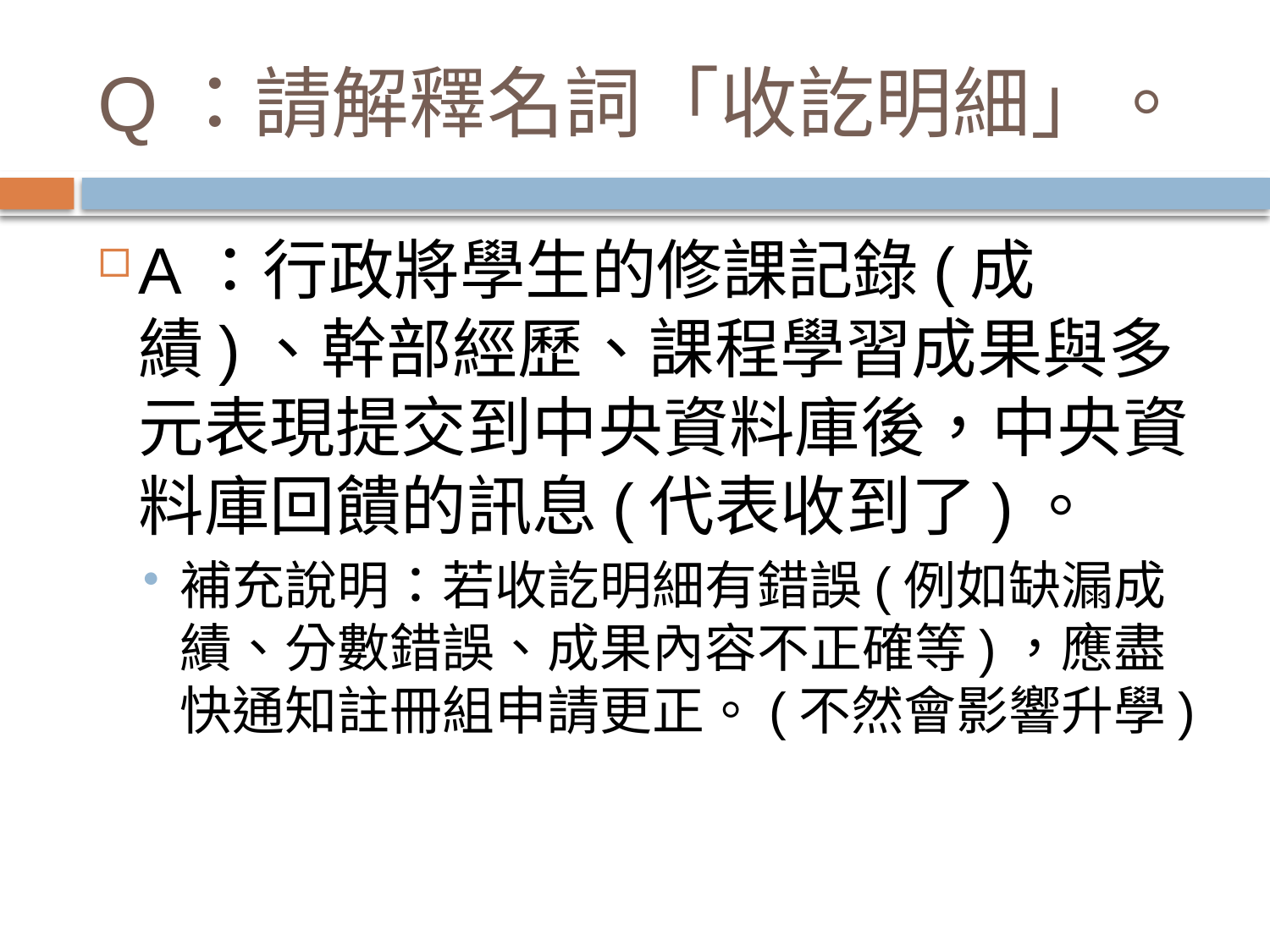

# Q：請解釋名詞「收訖明細」。
A：行政將學生的修課記錄(成績)、幹部經歷、課程學習成果與多元表現提交到中央資料庫後，中央資料庫回饋的訊息(代表收到了)。
補充說明：若收訖明細有錯誤(例如缺漏成績、分數錯誤、成果內容不正確等)，應盡快通知註冊組申請更正。(不然會影響升學)